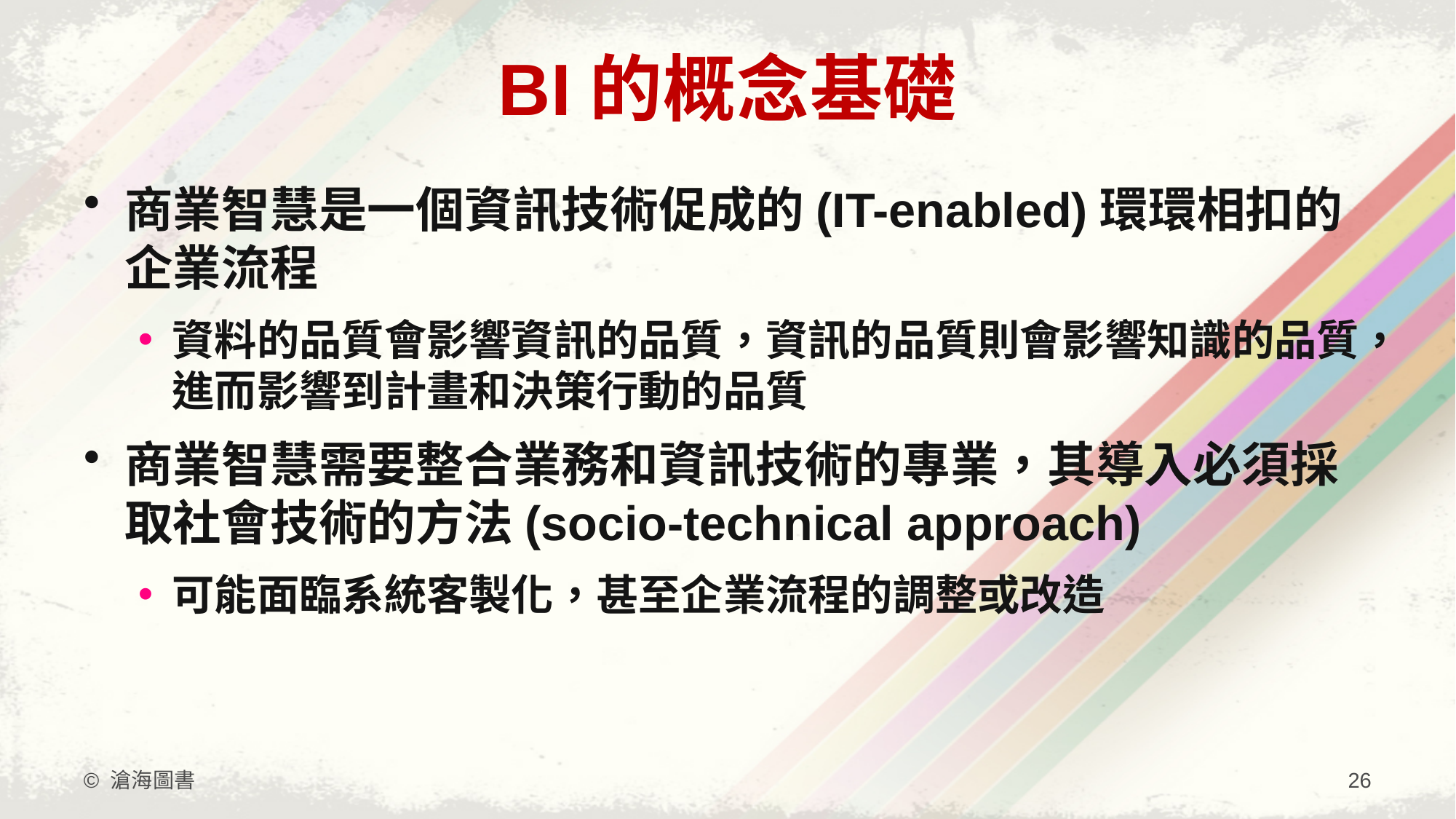

# BI的概念基礎
商業智慧是一個資訊技術促成的(IT-enabled)環環相扣的企業流程
資料的品質會影響資訊的品質，資訊的品質則會影響知識的品質，進而影響到計畫和決策行動的品質
商業智慧需要整合業務和資訊技術的專業，其導入必須採取社會技術的方法(socio-technical approach)
可能面臨系統客製化，甚至企業流程的調整或改造
© 滄海圖書
26